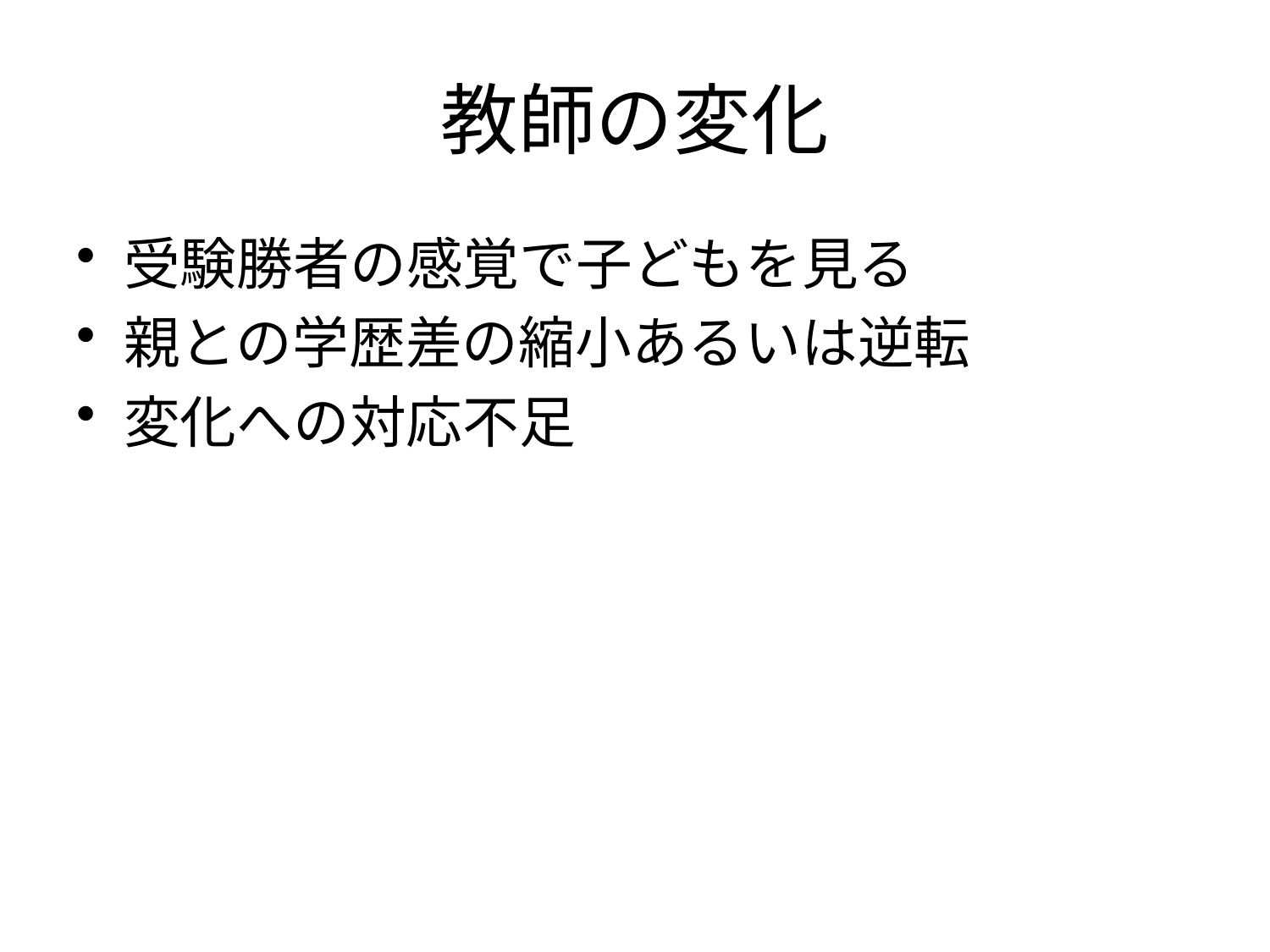

# 教師の変化
受験勝者の感覚で子どもを見る
親との学歴差の縮小あるいは逆転
変化への対応不足